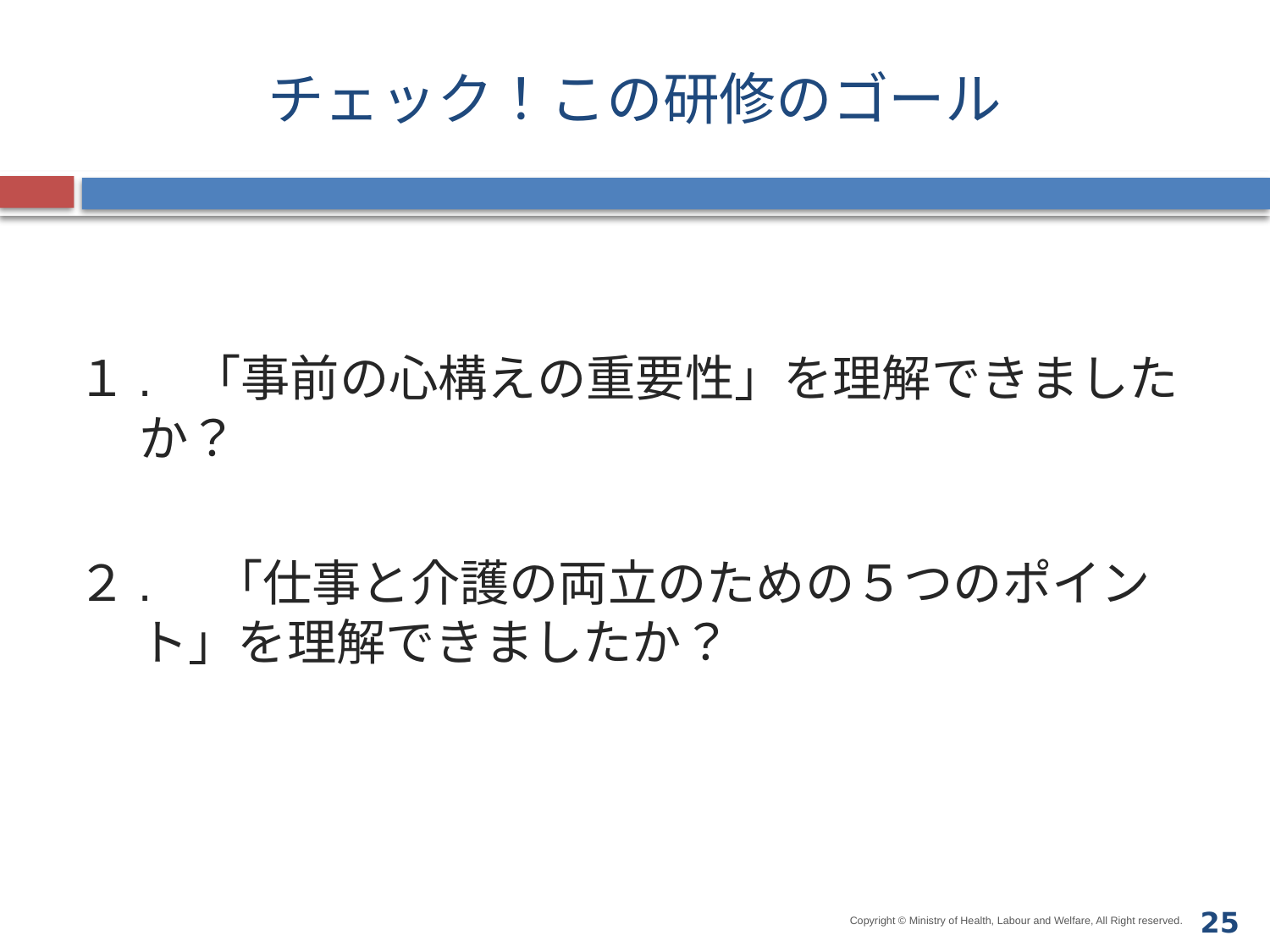

# チェック！この研修のゴール

１.  「事前の心構えの重要性」を理解できましたか？

２.　「仕事と介護の両立のための５つのポイント」を理解できましたか？
25